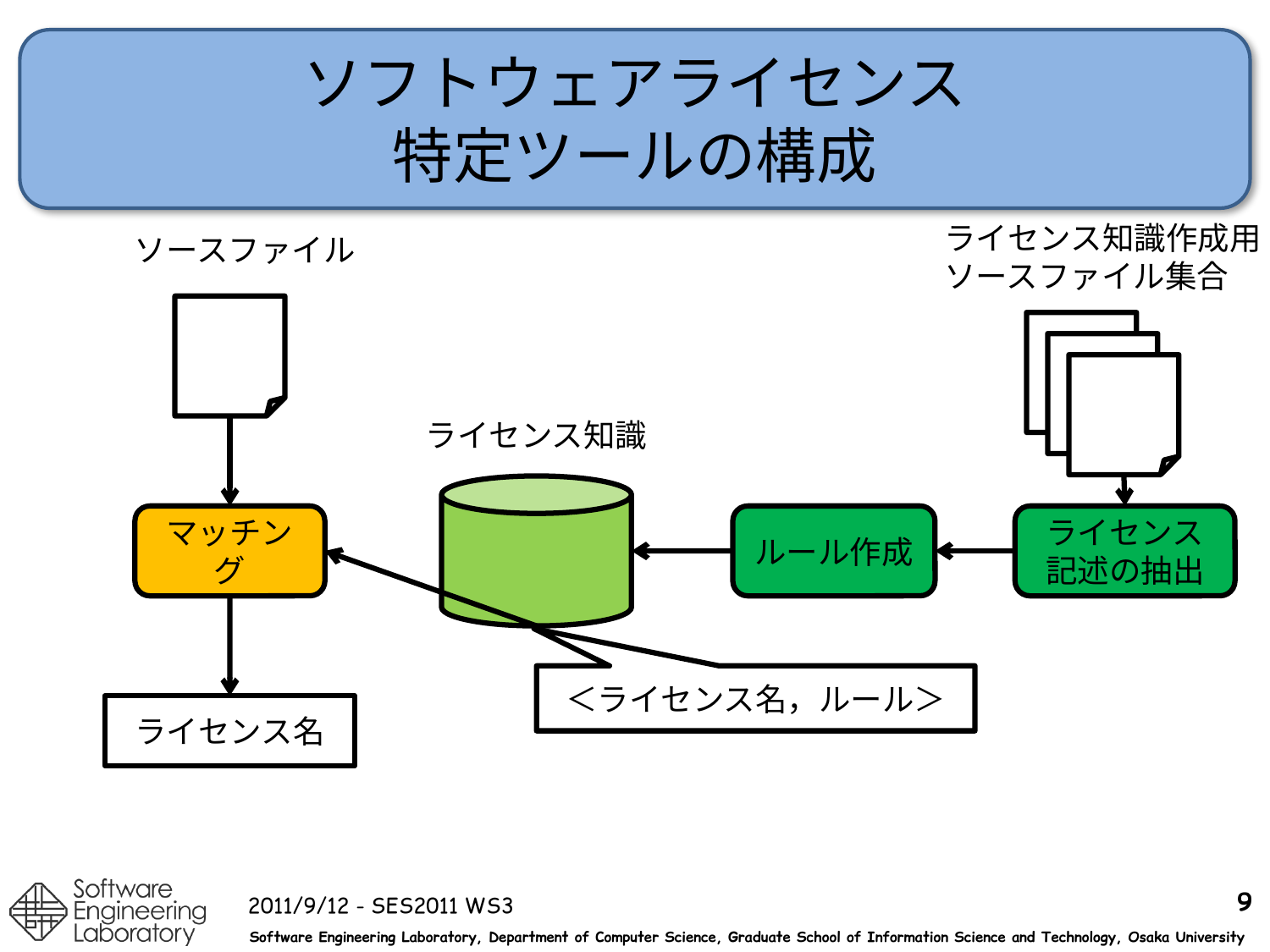

# ソフトウェアライセンス 特定ツールの構成
ライセンス知識作成用
ソースファイル集合
ソースファイル

ライセンス知識

マッチング
ルール作成
ライセンス記述の抽出
＜ライセンス名，ルール＞
ライセンス名
9
2011/9/12 - SES2011 WS3